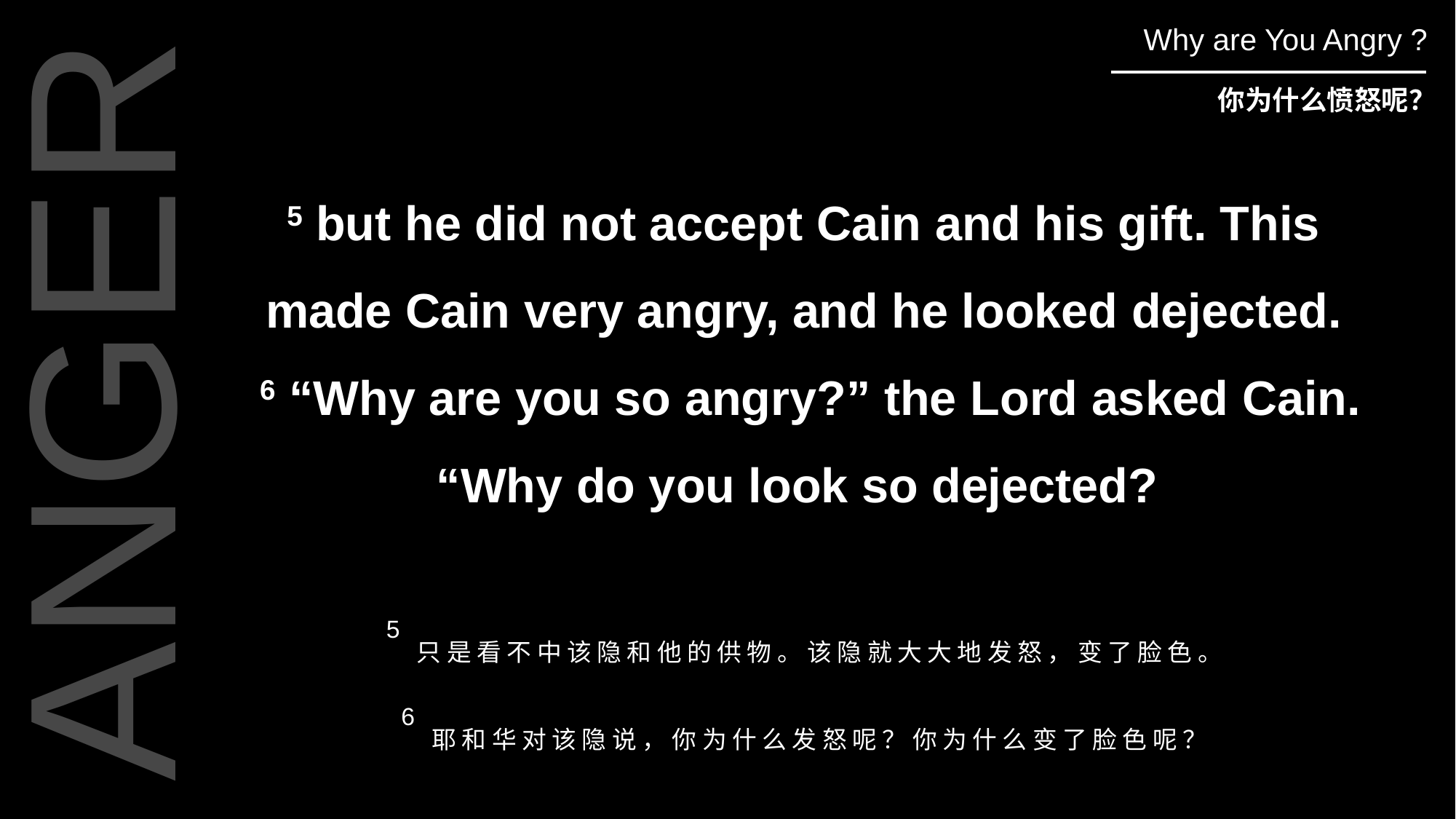

Why are You Angry ?
你为什么愤怒呢？
5 but he did not accept Cain and his gift. This made Cain very angry, and he looked dejected.
 6 “Why are you so angry?” the Lord asked Cain. “Why do you look so dejected?
ANGER
5 只 是 看 不 中 该 隐 和 他 的 供 物 。 该 隐 就 大 大 地 发 怒 ， 变 了 脸 色 。
6 耶 和 华 对 该 隐 说 ， 你 为 什 么 发 怒 呢 ？ 你 为 什 么 变 了 脸 色 呢 ？